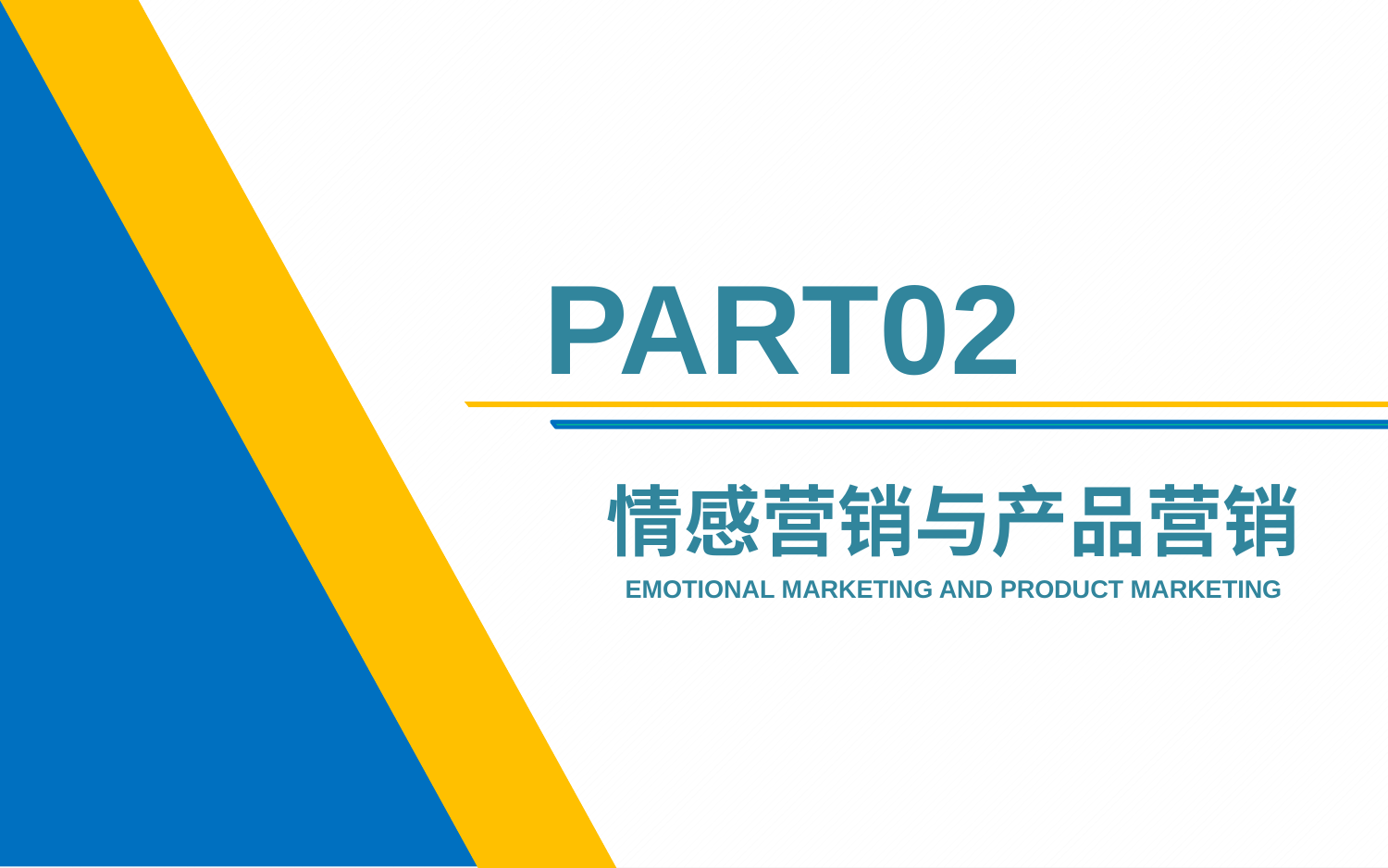

PART02

情感营销与产品营销
EMOTIONAL MARKETING AND PRODUCT MARKETING